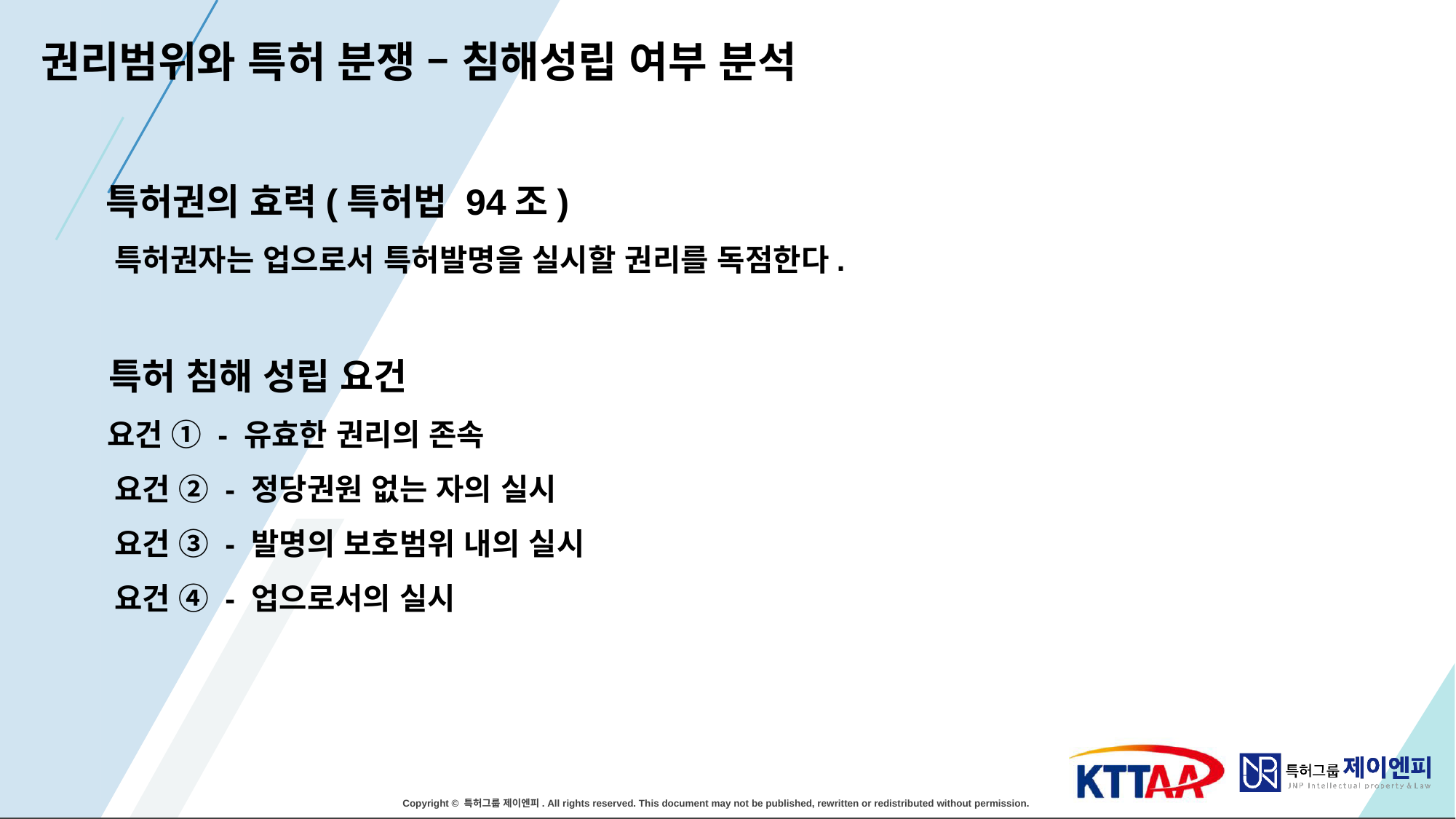

권리범위와 특허 분쟁 – 침해성립 여부 분석
 특허권의 효력(특허법 94조)
  특허권자는 업으로서 특허발명을 실시할 권리를 독점한다.

 특허 침해 성립 요건
  요건 ① - 유효한 권리의 존속
  요건 ② - 정당권원 없는 자의 실시
  요건 ③ - 발명의 보호범위 내의 실시
  요건 ④ - 업으로서의 실시